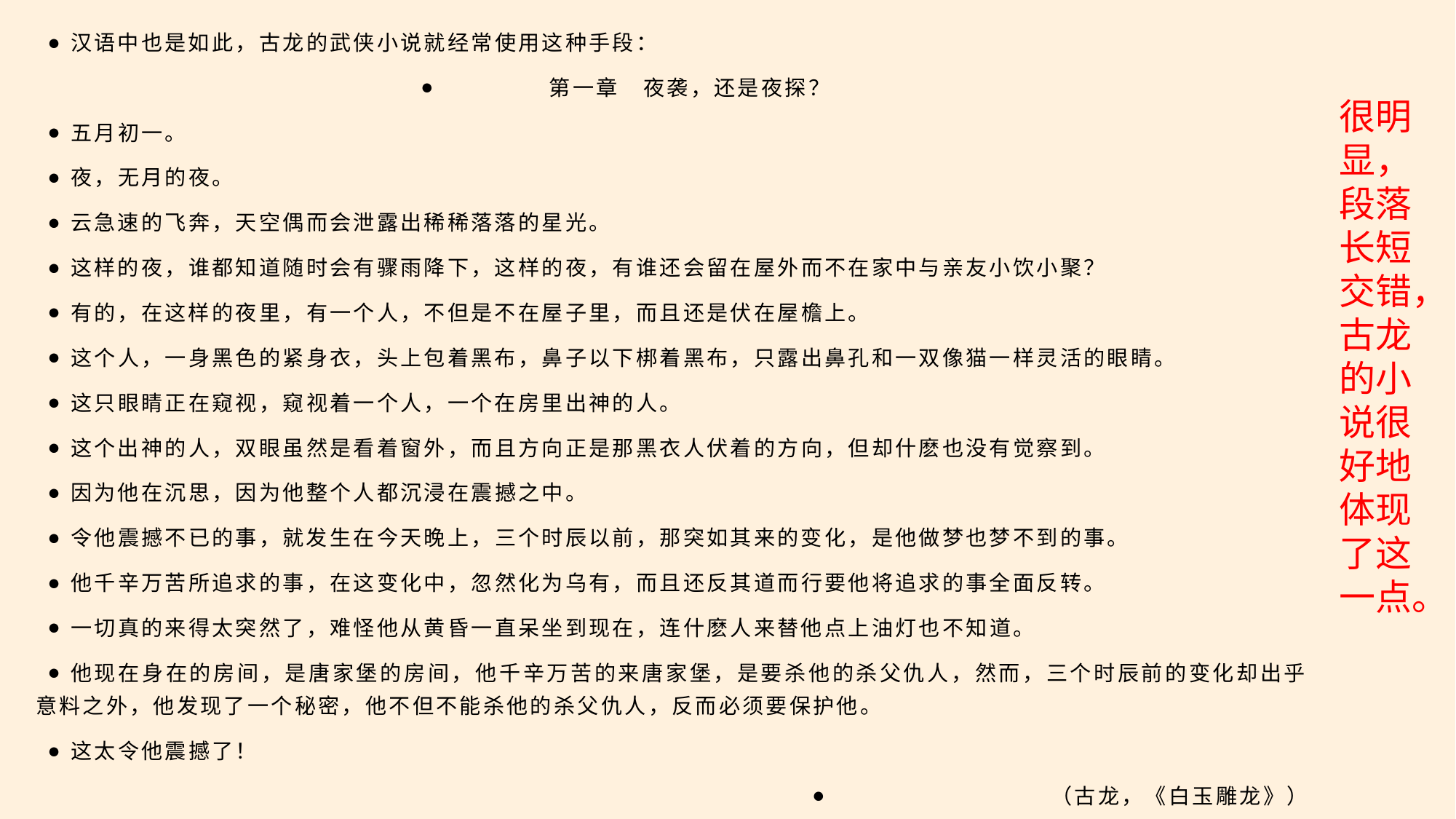

汉语中也是如此，古龙的武侠小说就经常使用这种手段：
第一章　夜袭，还是夜探？
五月初一。
夜，无月的夜。
云急速的飞奔，天空偶而会泄露出稀稀落落的星光。
这样的夜，谁都知道随时会有骤雨降下，这样的夜，有谁还会留在屋外而不在家中与亲友小饮小聚？
有的，在这样的夜里，有一个人，不但是不在屋子里，而且还是伏在屋檐上。
这个人，一身黑色的紧身衣，头上包着黑布，鼻子以下梆着黑布，只露出鼻孔和一双像猫一样灵活的眼睛。
这只眼睛正在窥视，窥视着一个人，一个在房里出神的人。
这个出神的人，双眼虽然是看着窗外，而且方向正是那黑衣人伏着的方向，但却什麽也没有觉察到。
因为他在沉思，因为他整个人都沉浸在震撼之中。
令他震撼不已的事，就发生在今天晚上，三个时辰以前，那突如其来的变化，是他做梦也梦不到的事。
他千辛万苦所追求的事，在这变化中，忽然化为乌有，而且还反其道而行要他将追求的事全面反转。
一切真的来得太突然了，难怪他从黄昏一直呆坐到现在，连什麽人来替他点上油灯也不知道。
他现在身在的房间，是唐家堡的房间，他千辛万苦的来唐家堡，是要杀他的杀父仇人，然而，三个时辰前的变化却出乎意料之外，他发现了一个秘密，他不但不能杀他的杀父仇人，反而必须要保护他。
这太令他震撼了！
（古龙，《白玉雕龙》）
很明显，段落长短交错，古龙的小说很好地体现了这一点。